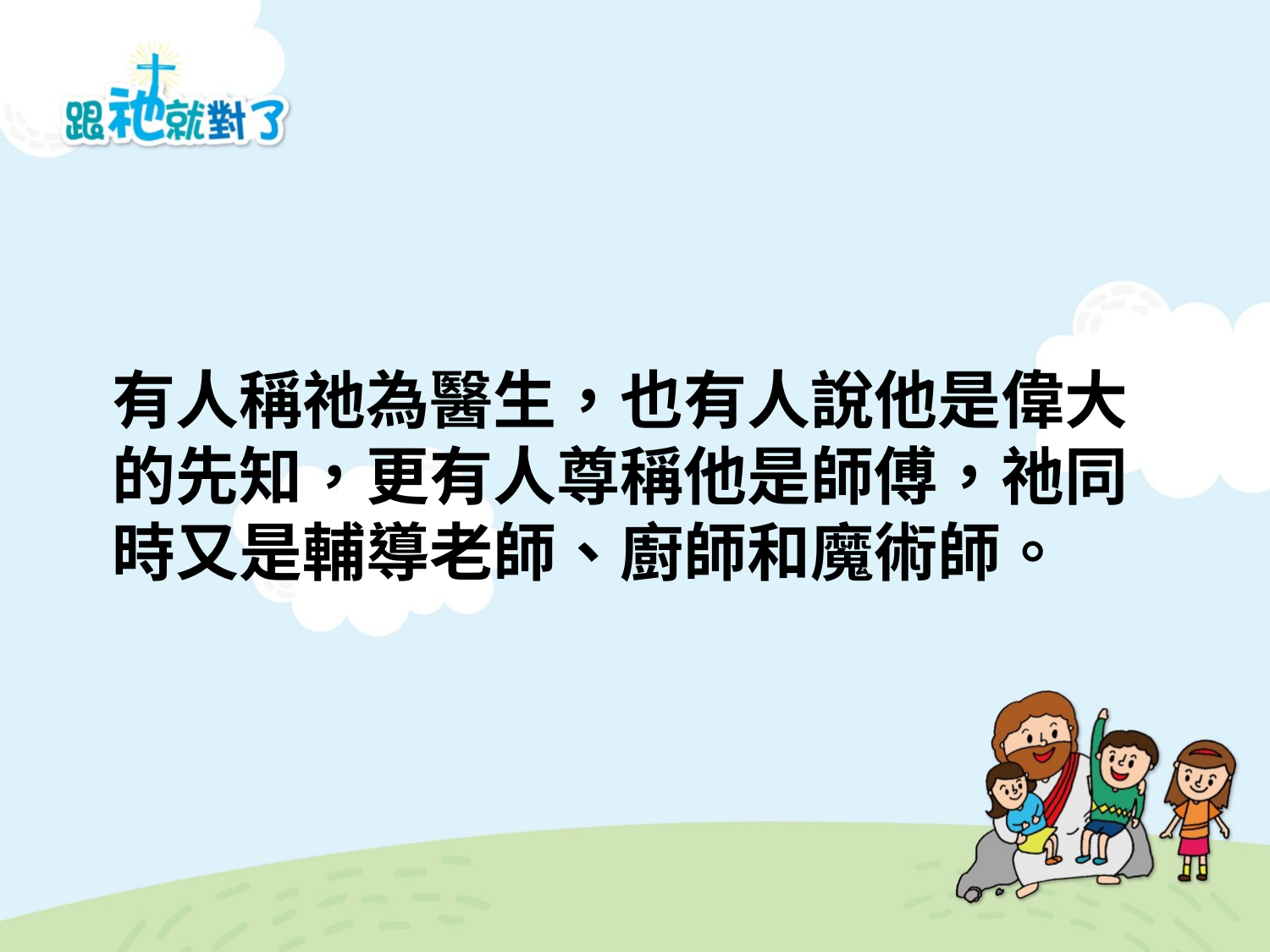

有人稱祂為醫生，也有人說他是偉大的先知，更有人尊稱他是師傅，祂同時又是輔導老師、廚師和魔術師。